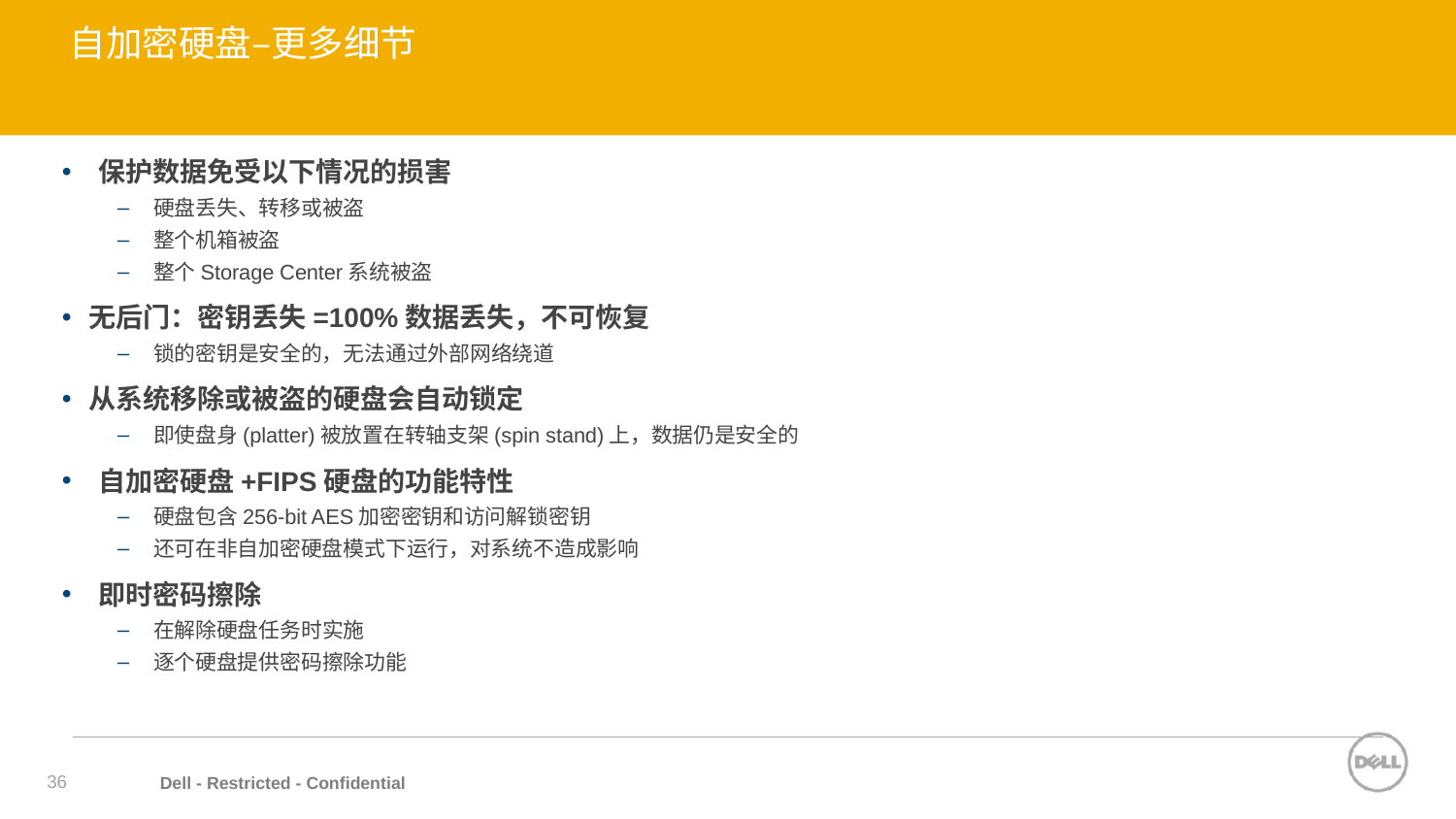

# 自加密硬盘–更多细节
保护数据免受以下情况的损害
硬盘丢失、转移或被盗
整个机箱被盗
整个Storage Center系统被盗
无后门：密钥丢失=100%数据丢失，不可恢复
锁的密钥是安全的，无法通过外部网络绕道
从系统移除或被盗的硬盘会自动锁定
即使盘身(platter)被放置在转轴支架(spin stand)上，数据仍是安全的
自加密硬盘+FIPS硬盘的功能特性
硬盘包含256-bit AES加密密钥和访问解锁密钥
还可在非自加密硬盘模式下运行，对系统不造成影响
即时密码擦除
在解除硬盘任务时实施
逐个硬盘提供密码擦除功能